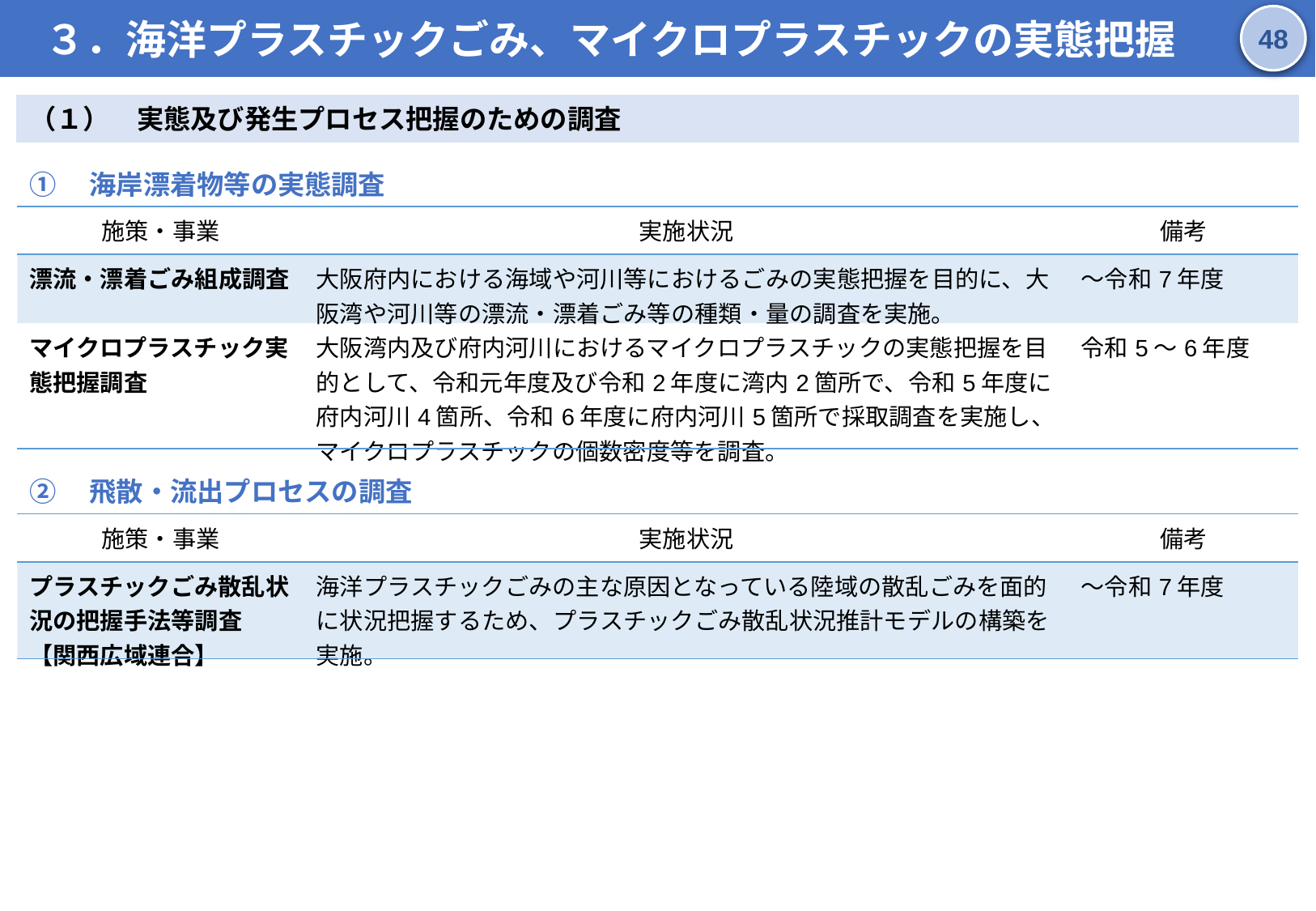

３．海洋プラスチックごみ、マイクロプラスチックの実態把握
48
（１）　実態及び発生プロセス把握のための調査
①　海岸漂着物等の実態調査
| 施策・事業 | 実施状況 | 備考 |
| --- | --- | --- |
| 漂流・漂着ごみ組成調査 | 大阪府内における海域や河川等におけるごみの実態把握を目的に、大阪湾や河川等の漂流・漂着ごみ等の種類・量の調査を実施。 | ～令和7年度 |
| マイクロプラスチック実態把握調査 | 大阪湾内及び府内河川におけるマイクロプラスチックの実態把握を目的として、令和元年度及び令和2年度に湾内2箇所で、令和5年度に府内河川4箇所、令和6年度に府内河川5箇所で採取調査を実施し、マイクロプラスチックの個数密度等を調査。 | 令和5～6年度 |
②　飛散・流出プロセスの調査
| 施策・事業 | 実施状況 | 備考 |
| --- | --- | --- |
| プラスチックごみ散乱状況の把握手法等調査　【関西広域連合】 | 海洋プラスチックごみの主な原因となっている陸域の散乱ごみを面的に状況把握するため、プラスチックごみ散乱状況推計モデルの構築を実施。 | ～令和7年度 |